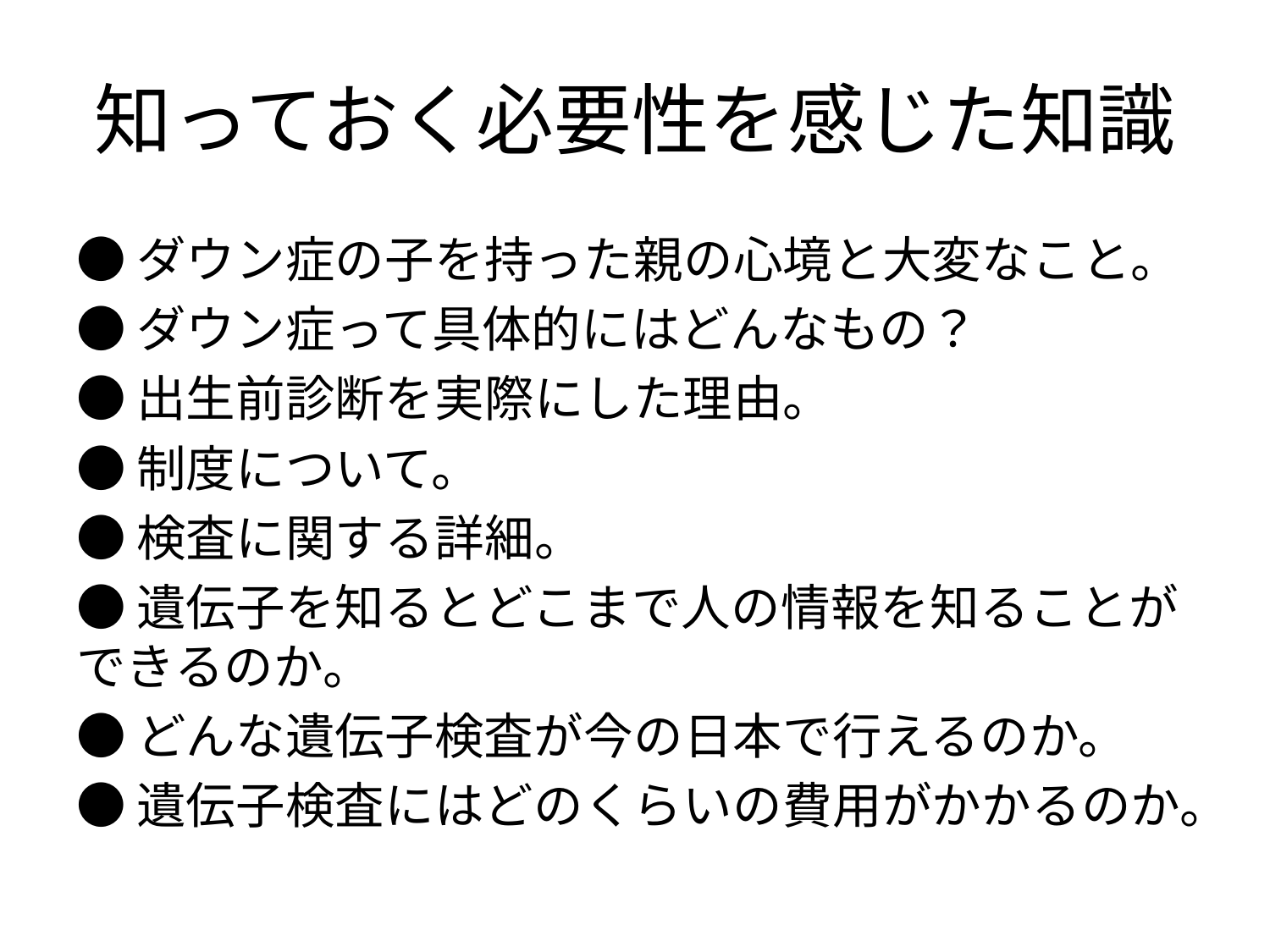

# 知っておく必要性を感じた知識
●ダウン症の子を持った親の心境と大変なこと。
●ダウン症って具体的にはどんなもの？
●出生前診断を実際にした理由。
●制度について。
●検査に関する詳細。
●遺伝子を知るとどこまで人の情報を知ることができるのか。
●どんな遺伝子検査が今の日本で行えるのか。
●遺伝子検査にはどのくらいの費用がかかるのか。